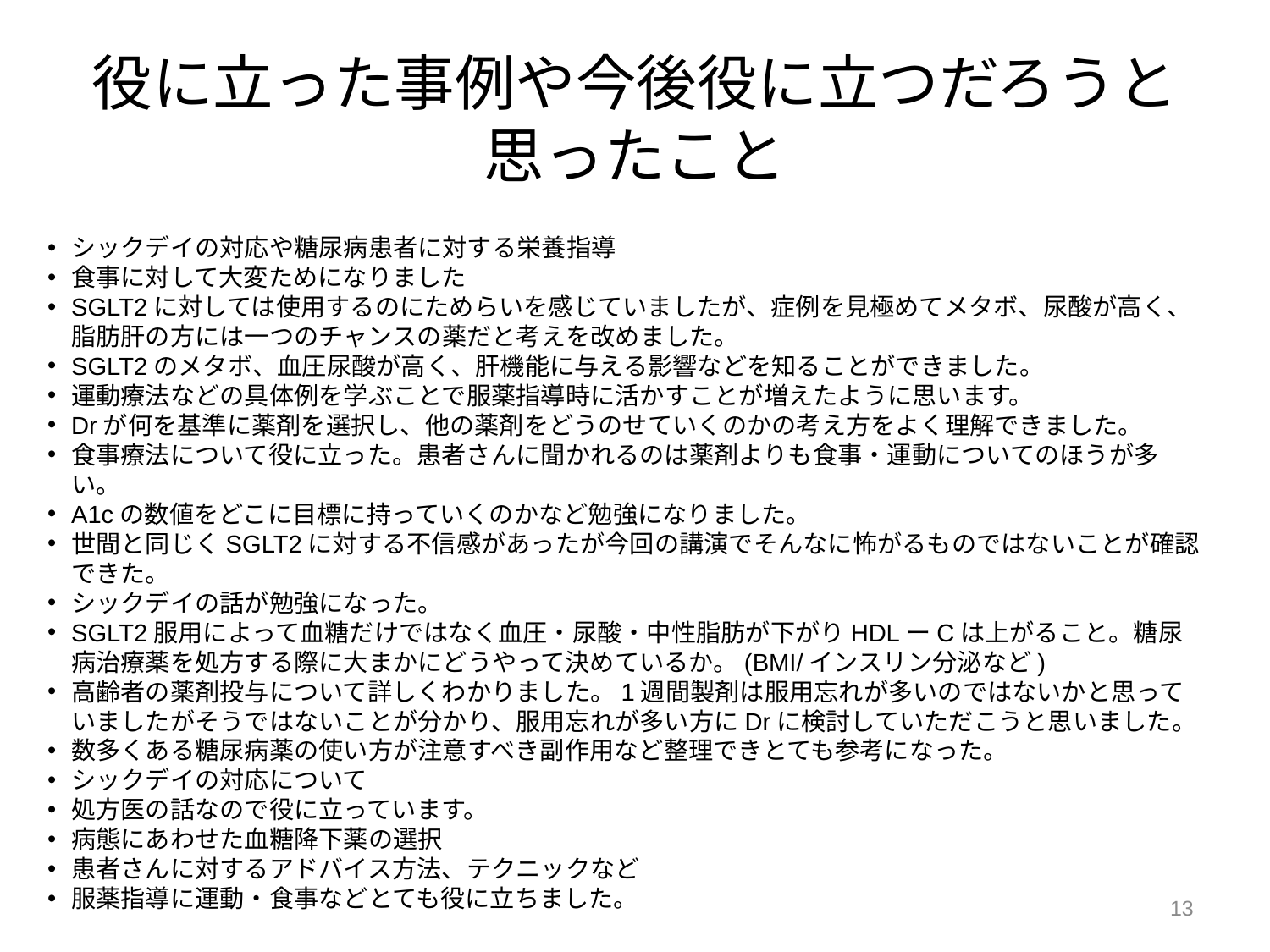

# 役に立った事例や今後役に立つだろうと思ったこと
シックデイの対応や糖尿病患者に対する栄養指導
食事に対して大変ためになりました
SGLT2に対しては使用するのにためらいを感じていましたが、症例を見極めてメタボ、尿酸が高く、脂肪肝の方には一つのチャンスの薬だと考えを改めました。
SGLT2のメタボ、血圧尿酸が高く、肝機能に与える影響などを知ることができました。
運動療法などの具体例を学ぶことで服薬指導時に活かすことが増えたように思います。
Drが何を基準に薬剤を選択し、他の薬剤をどうのせていくのかの考え方をよく理解できました。
食事療法について役に立った。患者さんに聞かれるのは薬剤よりも食事・運動についてのほうが多い。
A1cの数値をどこに目標に持っていくのかなど勉強になりました。
世間と同じくSGLT2に対する不信感があったが今回の講演でそんなに怖がるものではないことが確認できた。
シックデイの話が勉強になった。
SGLT2服用によって血糖だけではなく血圧・尿酸・中性脂肪が下がりHDLーCは上がること。糖尿病治療薬を処方する際に大まかにどうやって決めているか。(BMI/インスリン分泌など)
高齢者の薬剤投与について詳しくわかりました。1週間製剤は服用忘れが多いのではないかと思っていましたがそうではないことが分かり、服用忘れが多い方にDrに検討していただこうと思いました。
数多くある糖尿病薬の使い方が注意すべき副作用など整理できとても参考になった。
シックデイの対応について
処方医の話なので役に立っています。
病態にあわせた血糖降下薬の選択
患者さんに対するアドバイス方法、テクニックなど
服薬指導に運動・食事などとても役に立ちました。
13